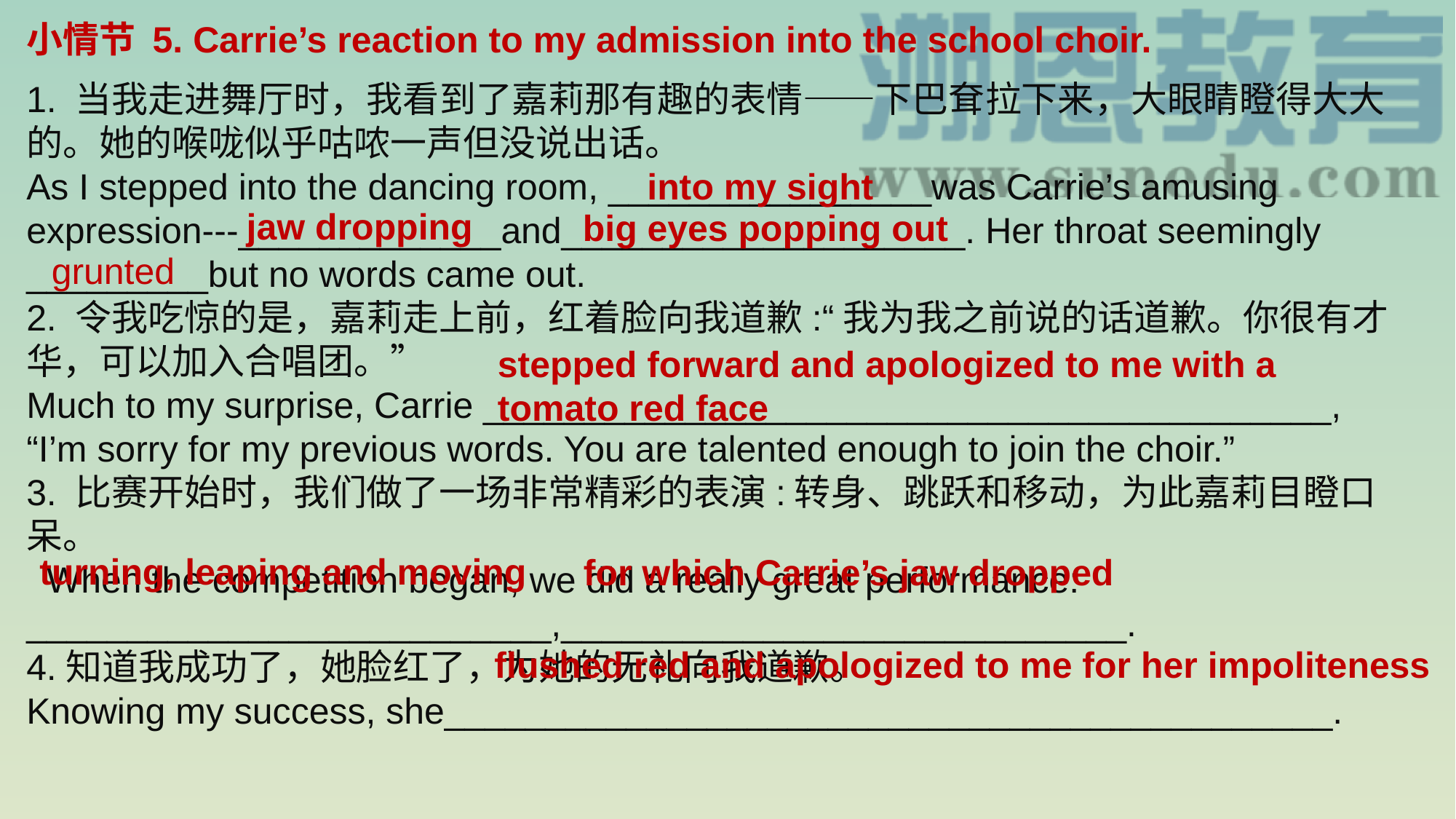

小情节 5. Carrie’s reaction to my admission into the school choir.
1. 当我走进舞厅时，我看到了嘉莉那有趣的表情——下巴耷拉下来，大眼睛瞪得大大的。她的喉咙似乎咕哝一声但没说出话。
As I stepped into the dancing room, ________________was Carrie’s amusing expression---_____________and____________________. Her throat seemingly _________but no words came out.
2. 令我吃惊的是，嘉莉走上前，红着脸向我道歉:“我为我之前说的话道歉。你很有才华，可以加入合唱团。”
Much to my surprise, Carrie __________________________________________, “I’m sorry for my previous words. You are talented enough to join the choir.”
3. 比赛开始时，我们做了一场非常精彩的表演:转身、跳跃和移动，为此嘉莉目瞪口呆。
  When the competition began, we did a really great performance:
__________________________,____________________________.
4.知道我成功了，她脸红了，为她的无礼向我道歉。
Knowing my success, she____________________________________________.
into my sight
jaw dropping
big eyes popping out
grunted
stepped forward and apologized to me with a tomato red face
turning, leaping and moving
for which Carrie’s jaw dropped
flushed red and apologized to me for her impoliteness